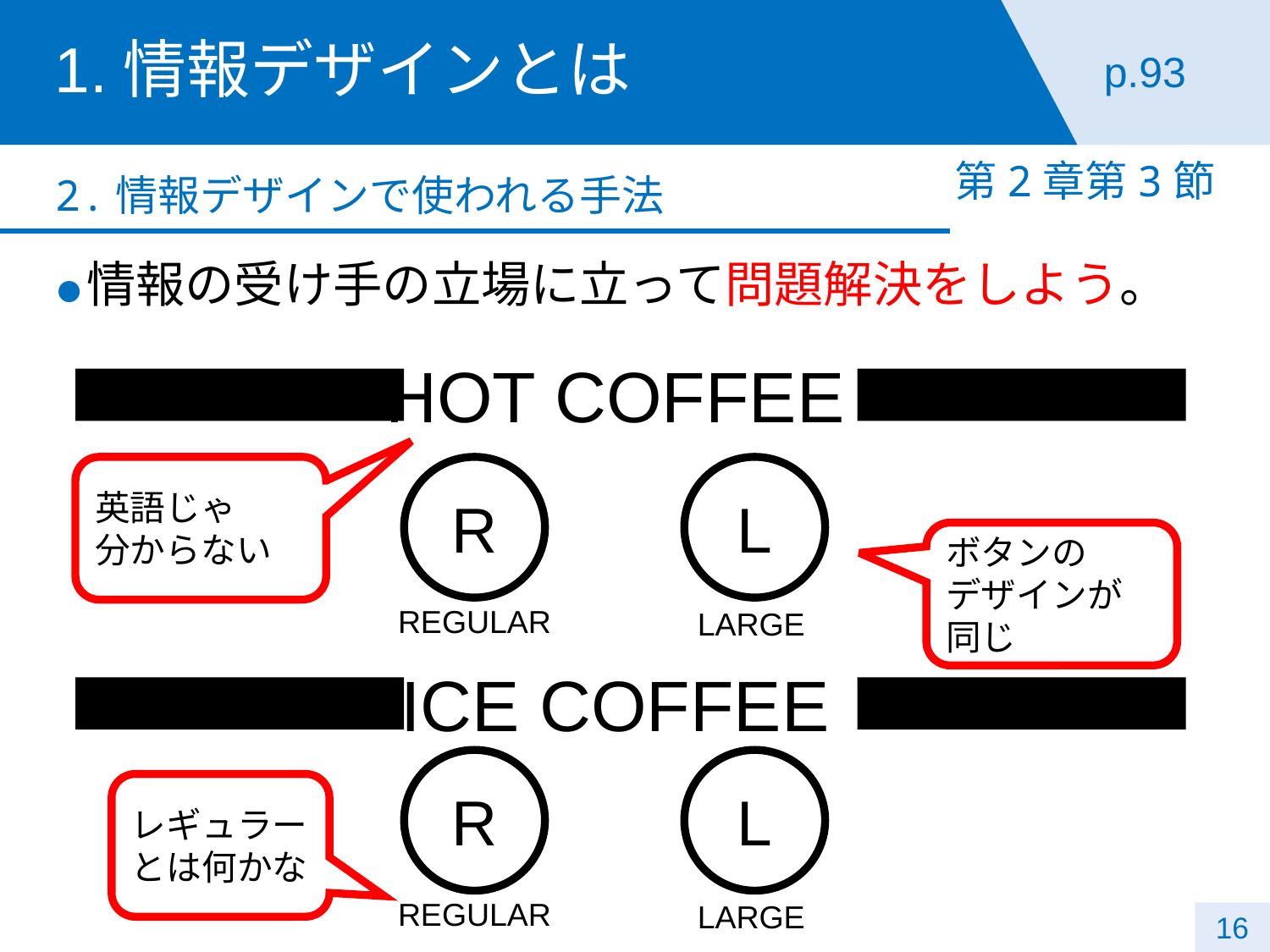

# 1.情報デザインとは
p.93
第2章第3節
2.情報デザインで使われる手法
情報の受け手の立場に立って問題解決をしよう。
HOT COFFEE

英語じゃ
分からない
L
R
ボタンの
デザインが同じ
REGULAR
LARGE
ICE COFFEE

L
R
レギュラー
とは何かな
REGULAR
LARGE
16